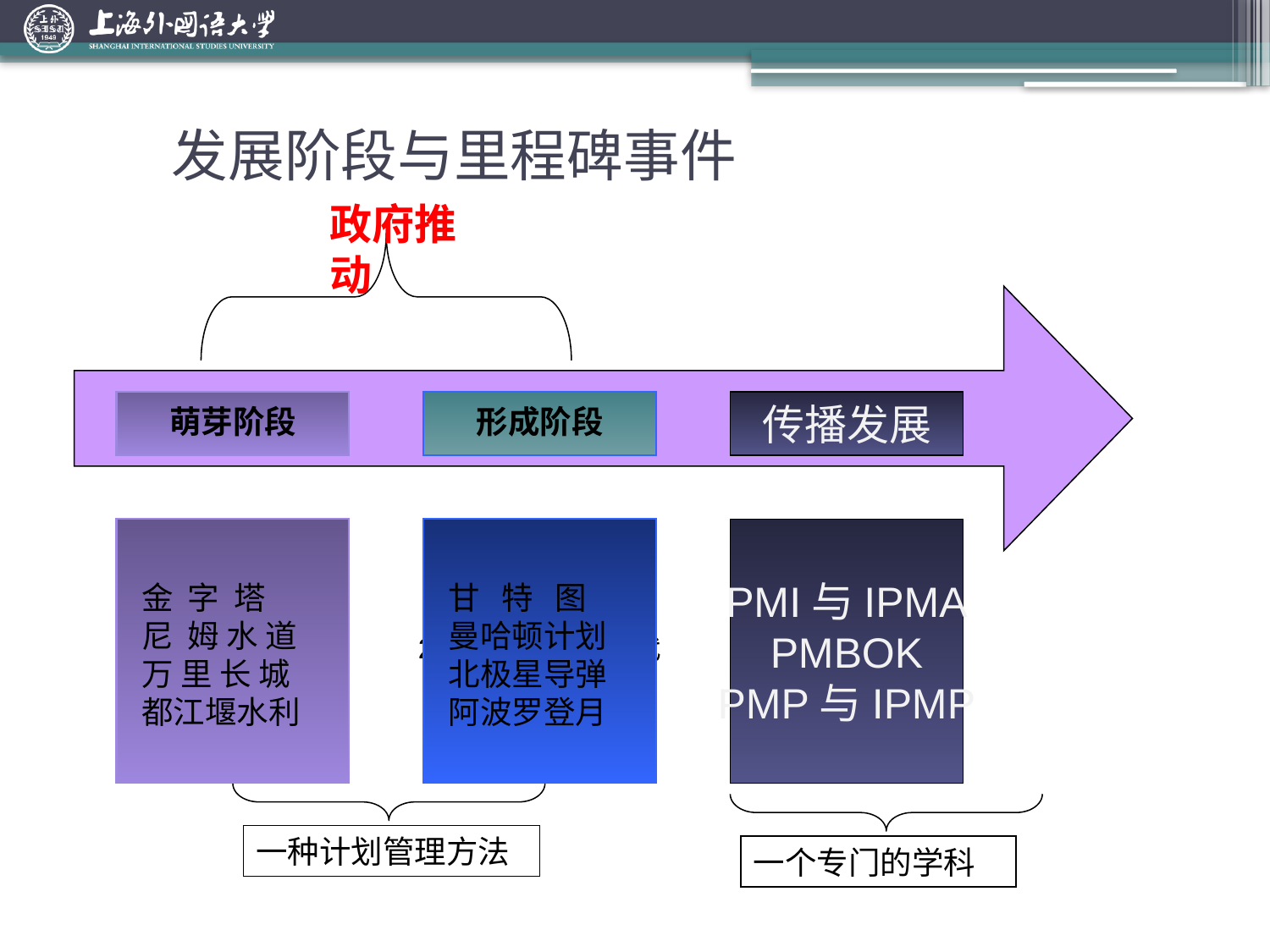

发展阶段与里程碑事件

政府推动

萌芽阶段
形成阶段
传播发展

金  字  塔
尼  姆 水 道
万 里 长 城
都江堰水利

甘   特   图
曼哈顿计划
北极星导弹
阿波罗登月
PMI与IPMA
PMBOK
PMP与IPMP
20世纪30年代前
20世纪30~70年代
20世纪70年代后

一种计划管理方法
一个专门的学科